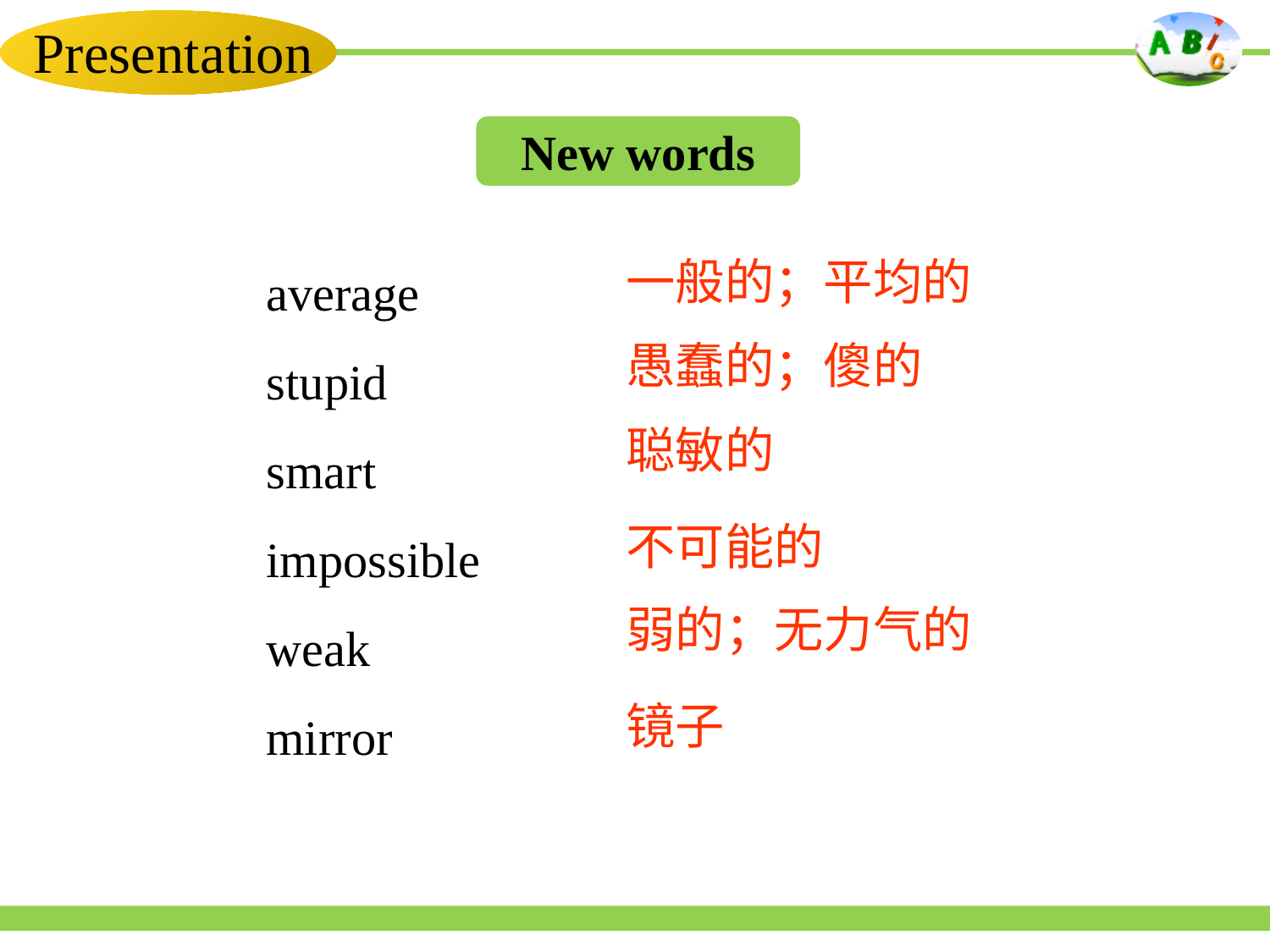

Presentation
New words
average
stupid
smart
impossible
weak
mirror
一般的；平均的
愚蠢的；傻的
聪敏的
不可能的
弱的；无力气的
镜子